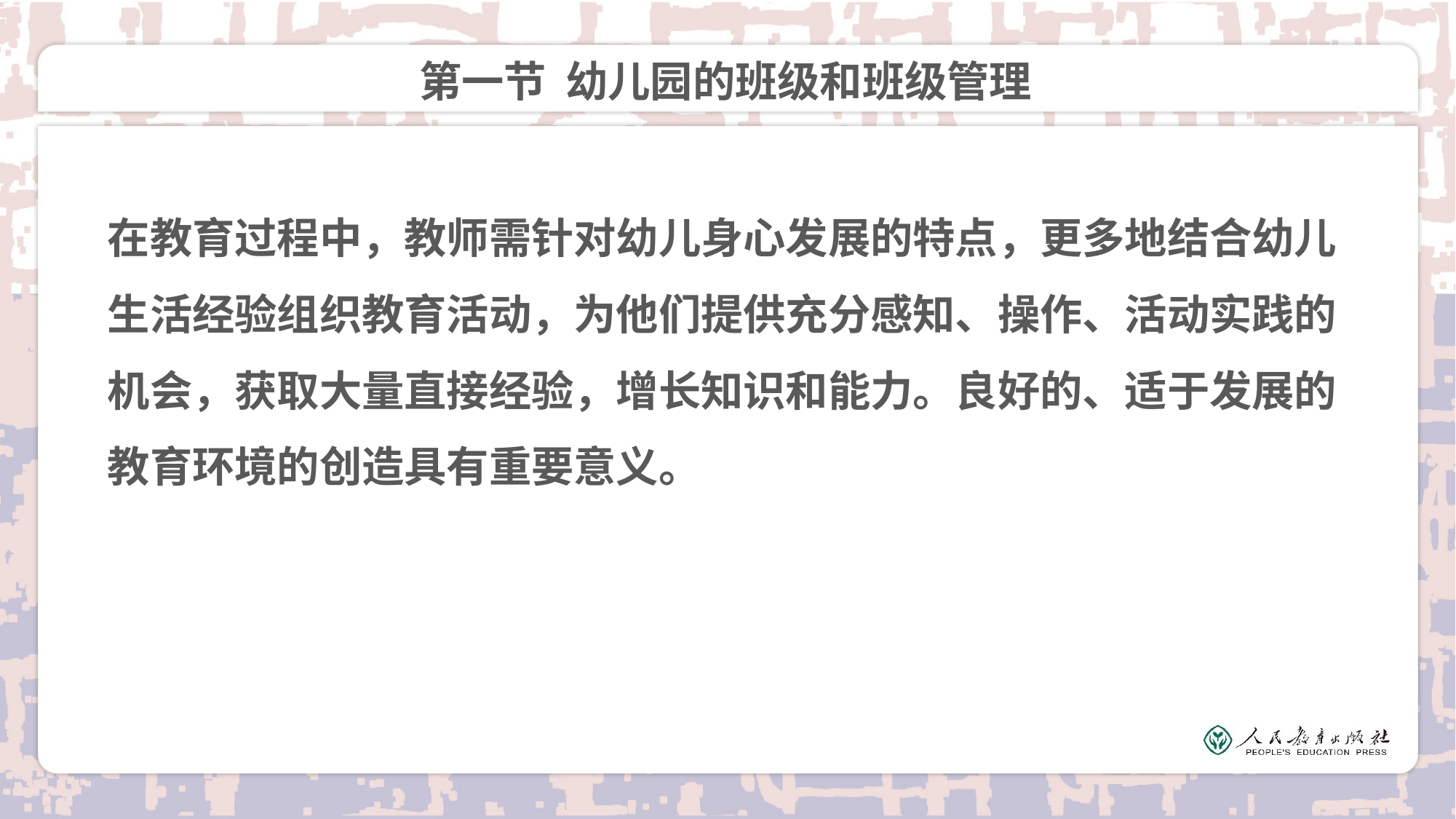

# 第一节  幼儿园的班级和班级管理
在教育过程中，教师需针对幼儿身心发展的特点，更多地结合幼儿生活经验组织教育活动，为他们提供充分感知、操作、活动实践的机会，获取大量直接经验，增长知识和能力。良好的、适于发展的教育环境的创造具有重要意义。